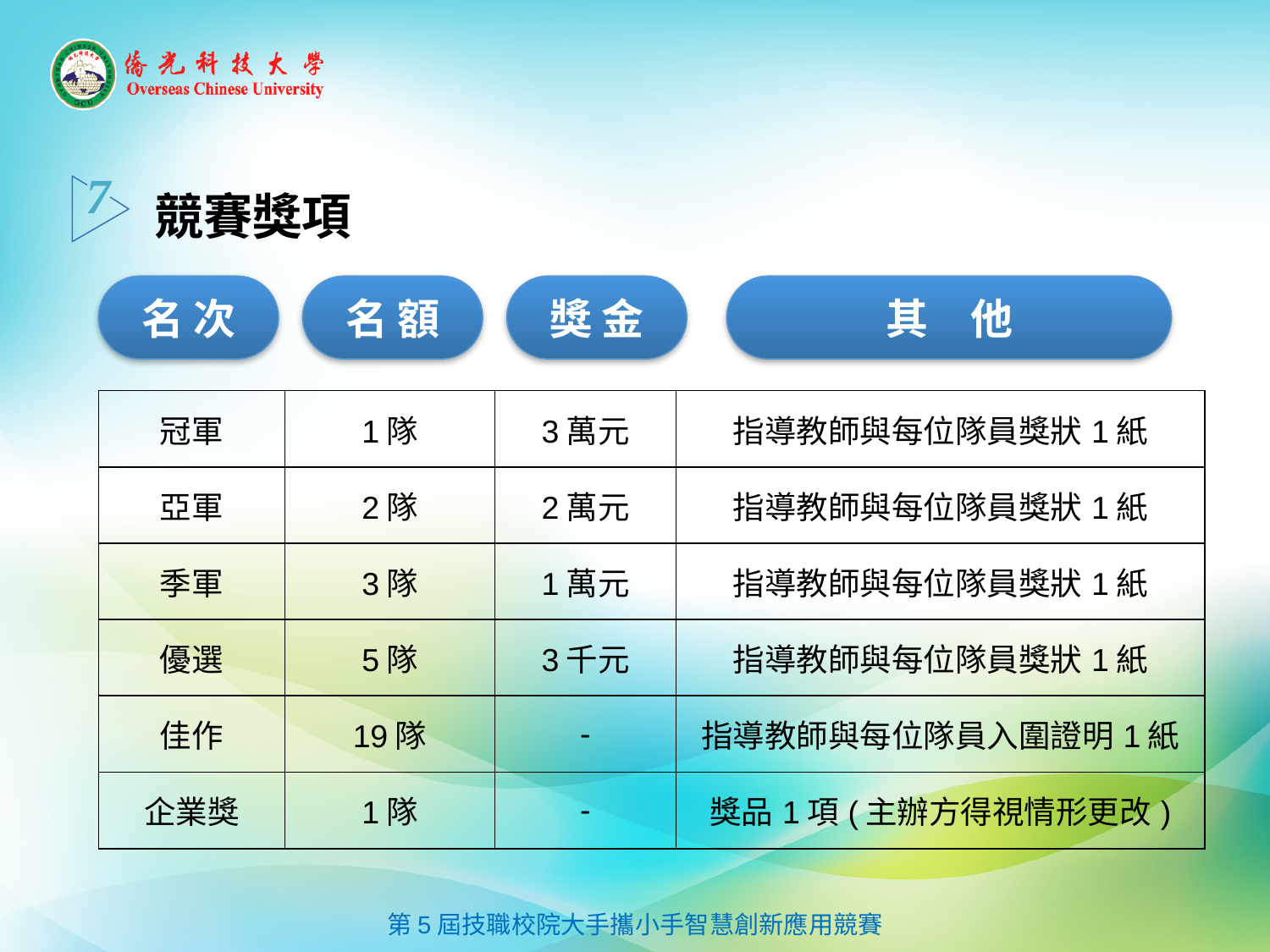

7

競賽獎項

名 次

獎 金

名 額

其　他
| 冠軍 | 1隊 | 3萬元 | 指導教師與每位隊員獎狀1紙 |
| --- | --- | --- | --- |
| 亞軍 | 2隊 | 2萬元 | 指導教師與每位隊員獎狀1紙 |
| 季軍 | 3隊 | 1萬元 | 指導教師與每位隊員獎狀1紙 |
| 優選 | 5隊 | 3千元 | 指導教師與每位隊員獎狀1紙 |
| 佳作 | 19隊 | - | 指導教師與每位隊員入圍證明1紙 |
| 企業獎 | 1隊 | - | 獎品1項(主辦方得視情形更改) |